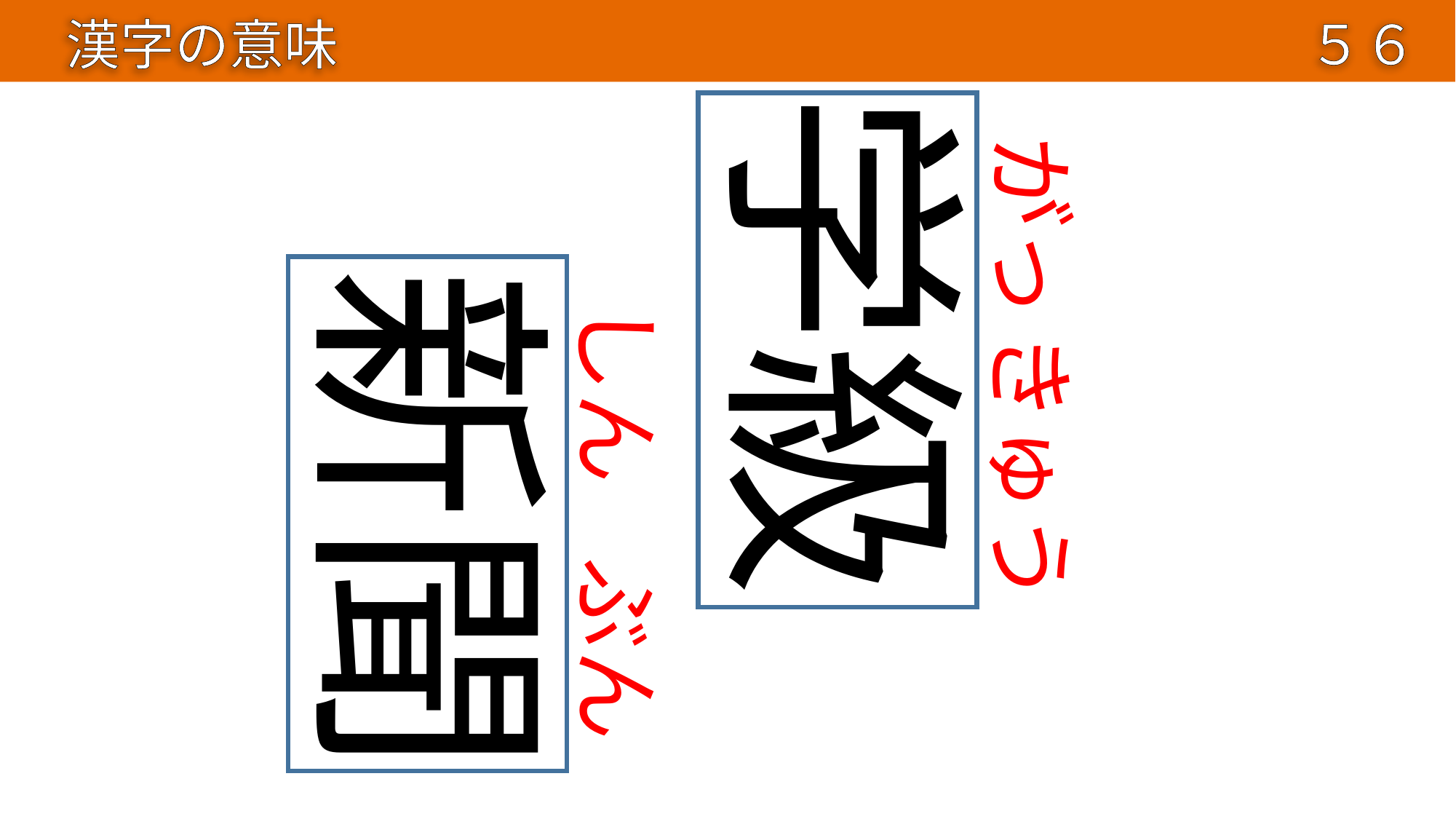

漢字の意味
５６
学級

がっ
新聞

しん
きゅう
ぶん